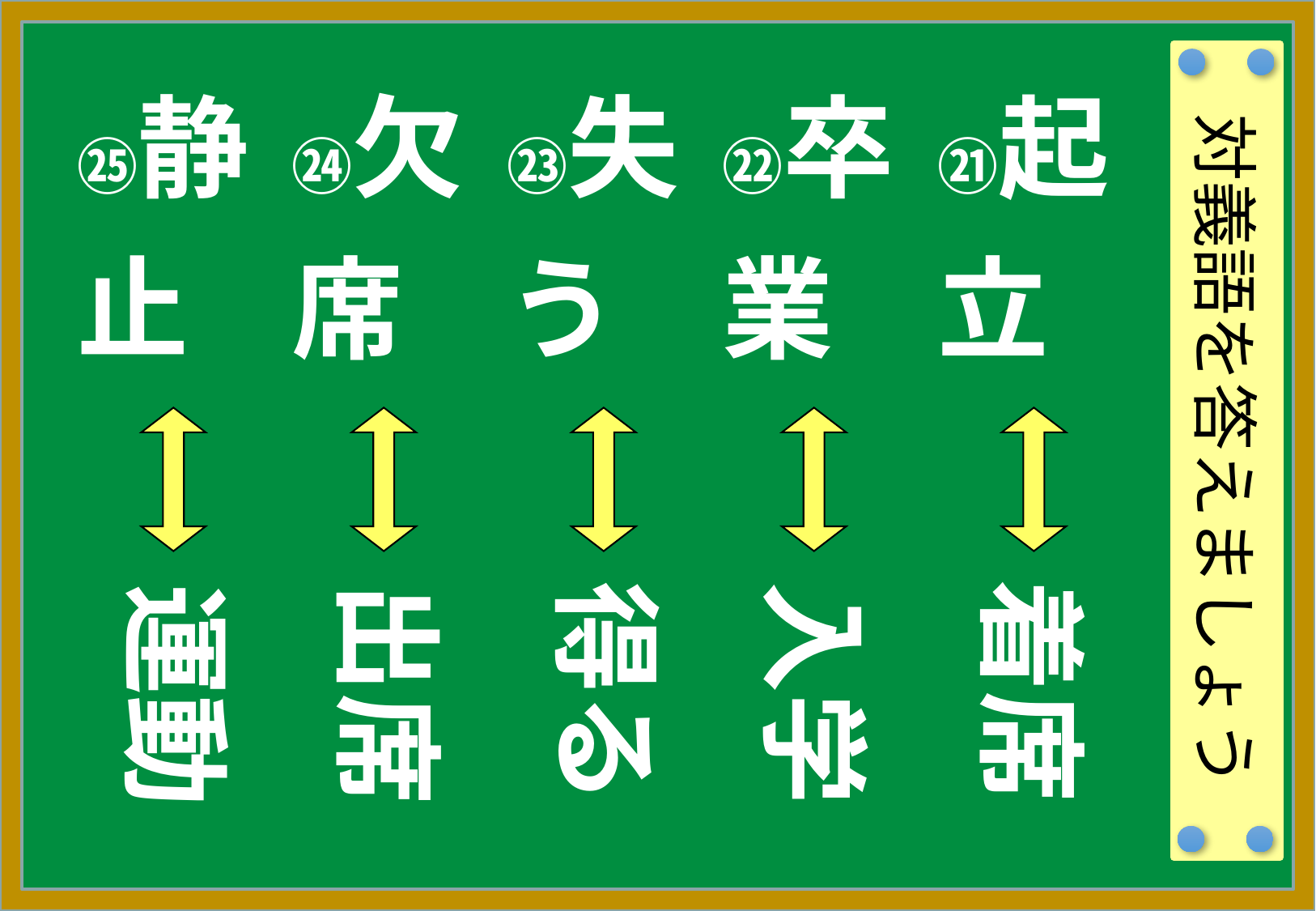

| ㉕静止 | ㉔欠席 | ㉓失う | ㉒卒業 | ㉑起立 |
| --- | --- | --- | --- | --- |
|  |  |  |  |  |
|  |  |  |  |  |
対義語を答えましょう

着席
出席
得る
入学
運動